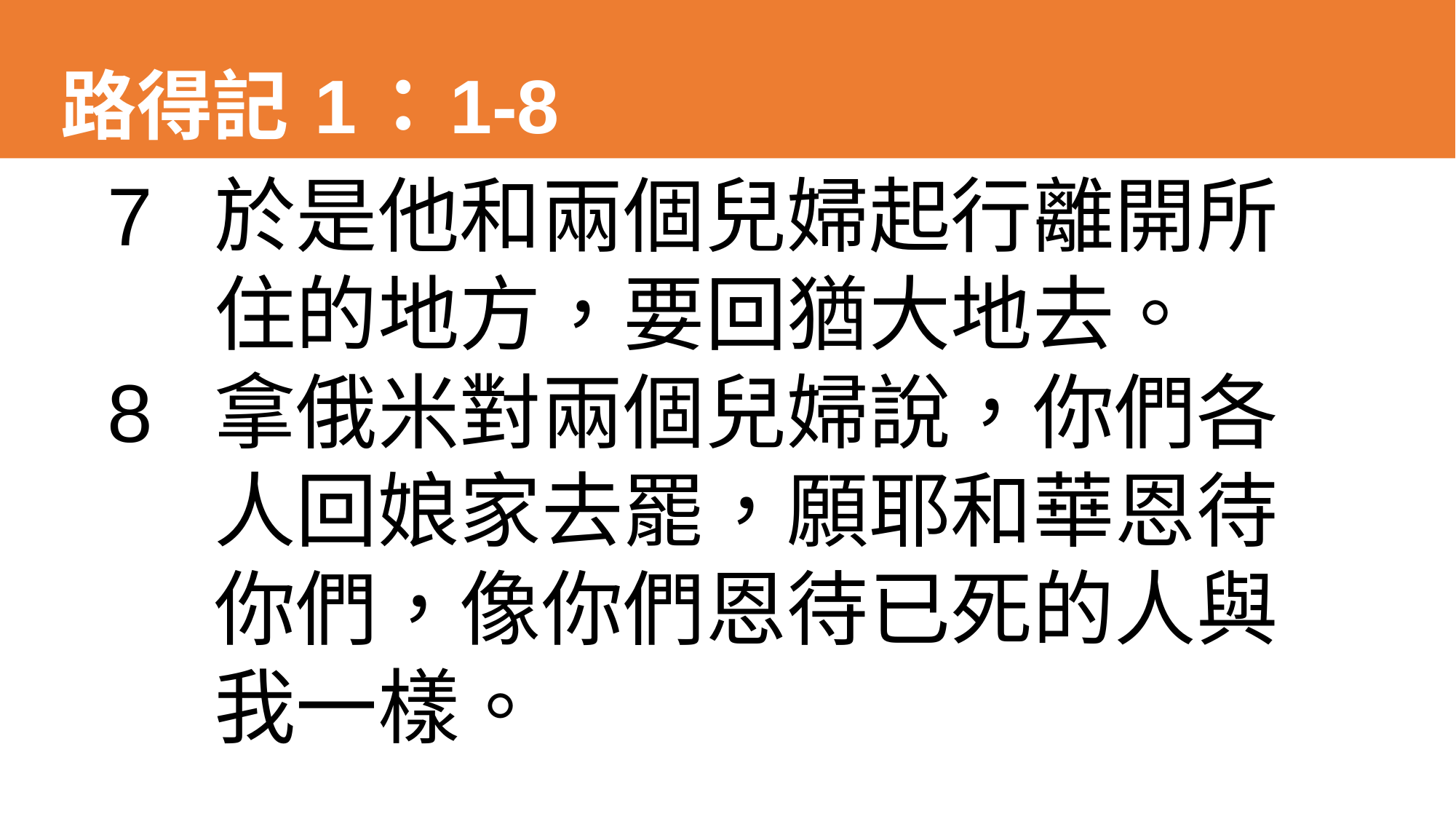

路得記 1：1-8

7	於是他和兩個兒婦起行離開所住的地方，要回猶大地去。
8	拿俄米對兩個兒婦說，你們各人回娘家去罷，願耶和華恩待你們，像你們恩待已死的人與我一樣。